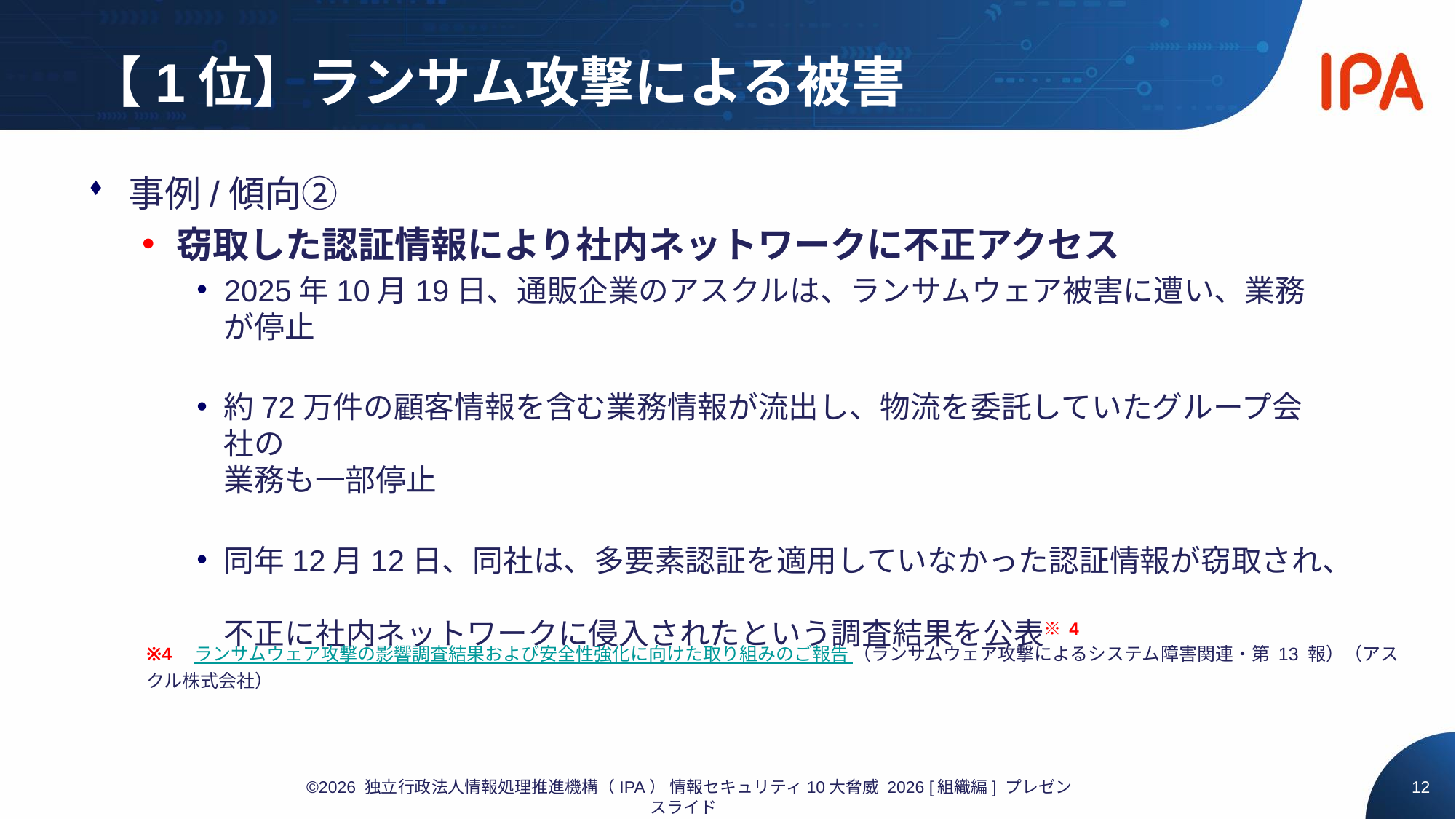

# 【1位】ランサム攻撃による被害
事例/傾向②
窃取した認証情報により社内ネットワークに不正アクセス
2025年10月19日、通販企業のアスクルは、ランサムウェア被害に遭い、業務が停止

約72万件の顧客情報を含む業務情報が流出し、物流を委託していたグループ会社の
業務も一部停止

同年12月12日、同社は、多要素認証を適用していなかった認証情報が窃取され、
不正に社内ネットワークに侵入されたという調査結果を公表※4
※4　ランサムウェア攻撃の影響調査結果および安全性強化に向けた取り組みのご報告 （ランサムウェア攻撃によるシステム障害関連・第 13 報）（アスクル株式会社）
12
©2026 独立行政法人情報処理推進機構（IPA） 情報セキュリティ10大脅威 2026 [組織編] プレゼンスライド